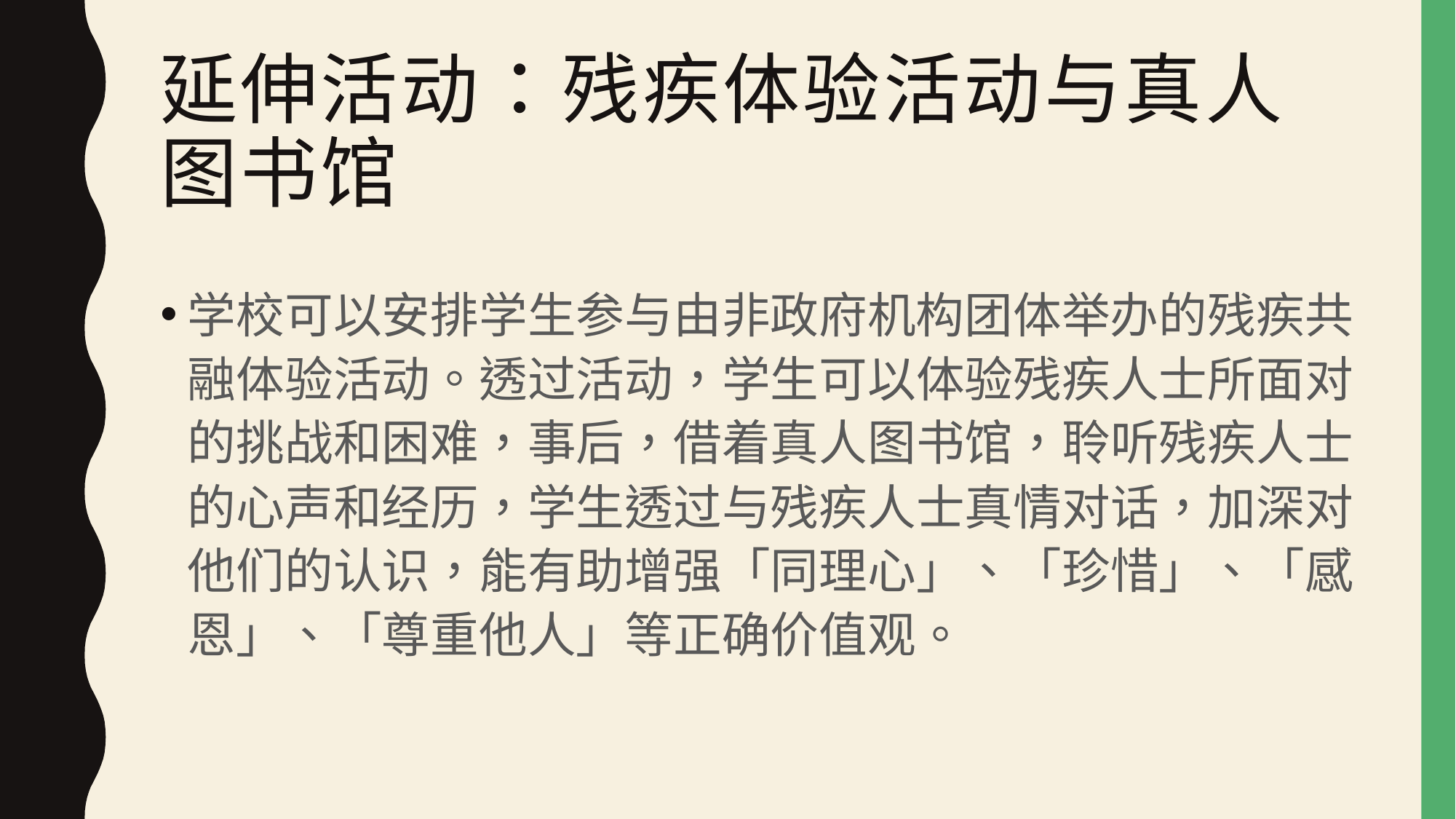

# 延伸活动：残疾体验活动与真人图书馆
学校可以安排学生参与由非政府机构团体举办的残疾共融体验活动。透过活动，学生可以体验残疾人士所面对的挑战和困难，事后，借着真人图书馆，聆听残疾人士的心声和经历，学生透过与残疾人士真情对话，加深对他们的认识，能有助增强「同理心」、「珍惜」、「感恩」、「尊重他人」等正确价值观。